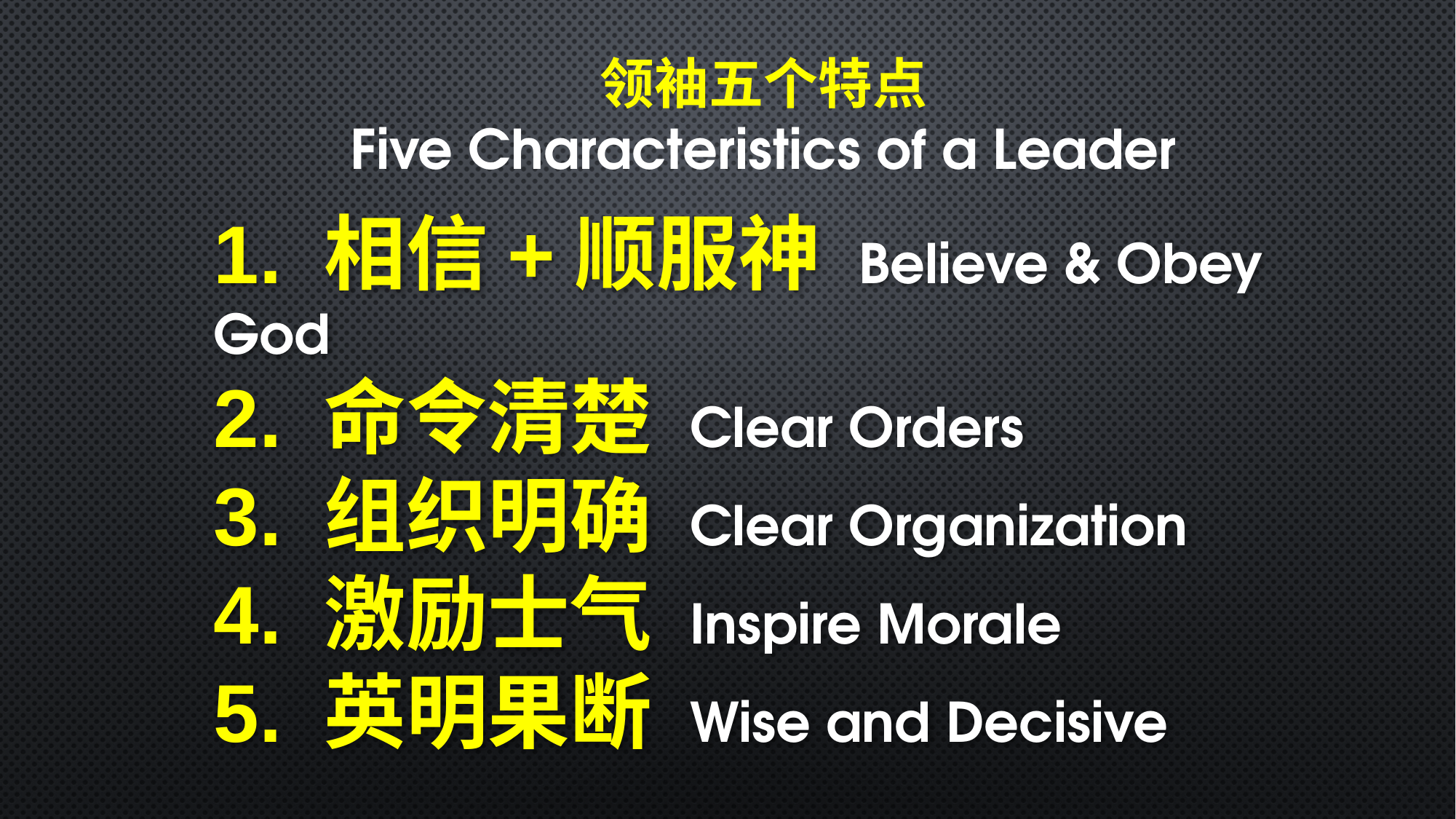

领袖五个特点
Five Characteristics of a Leader
1. 相信+顺服神 Believe & Obey God
2. 命令清楚 Clear Orders
3. 组织明确 Clear Organization
4. 激励士气 Inspire Morale
5. 英明果断 Wise and Decisive